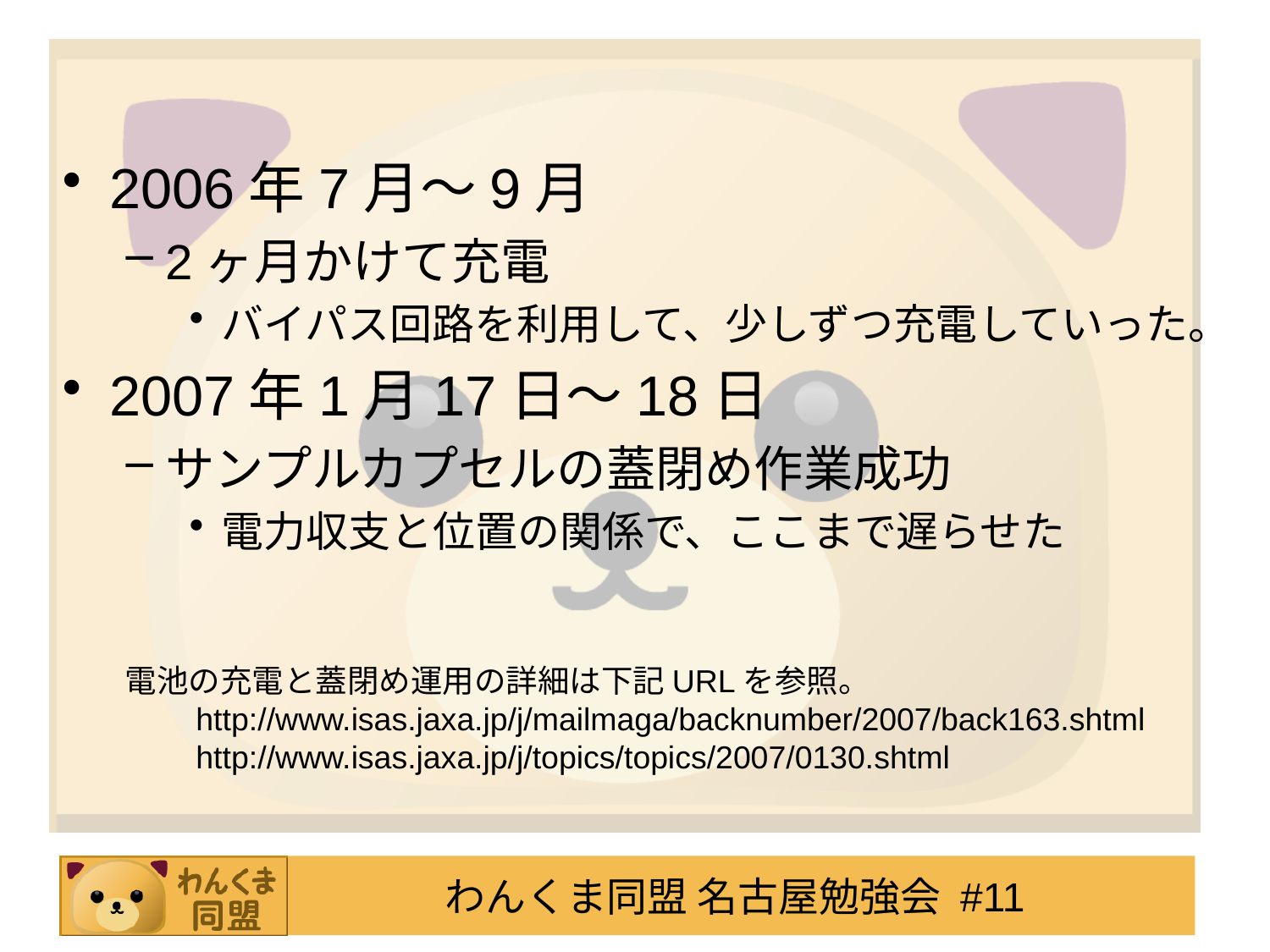

#
2006年7月～9月
2ヶ月かけて充電
バイパス回路を利用して、少しずつ充電していった。
2007年1月17日～18日
サンプルカプセルの蓋閉め作業成功
電力収支と位置の関係で、ここまで遅らせた
電池の充電と蓋閉め運用の詳細は下記URLを参照。
　　http://www.isas.jaxa.jp/j/mailmaga/backnumber/2007/back163.shtml
　　http://www.isas.jaxa.jp/j/topics/topics/2007/0130.shtml